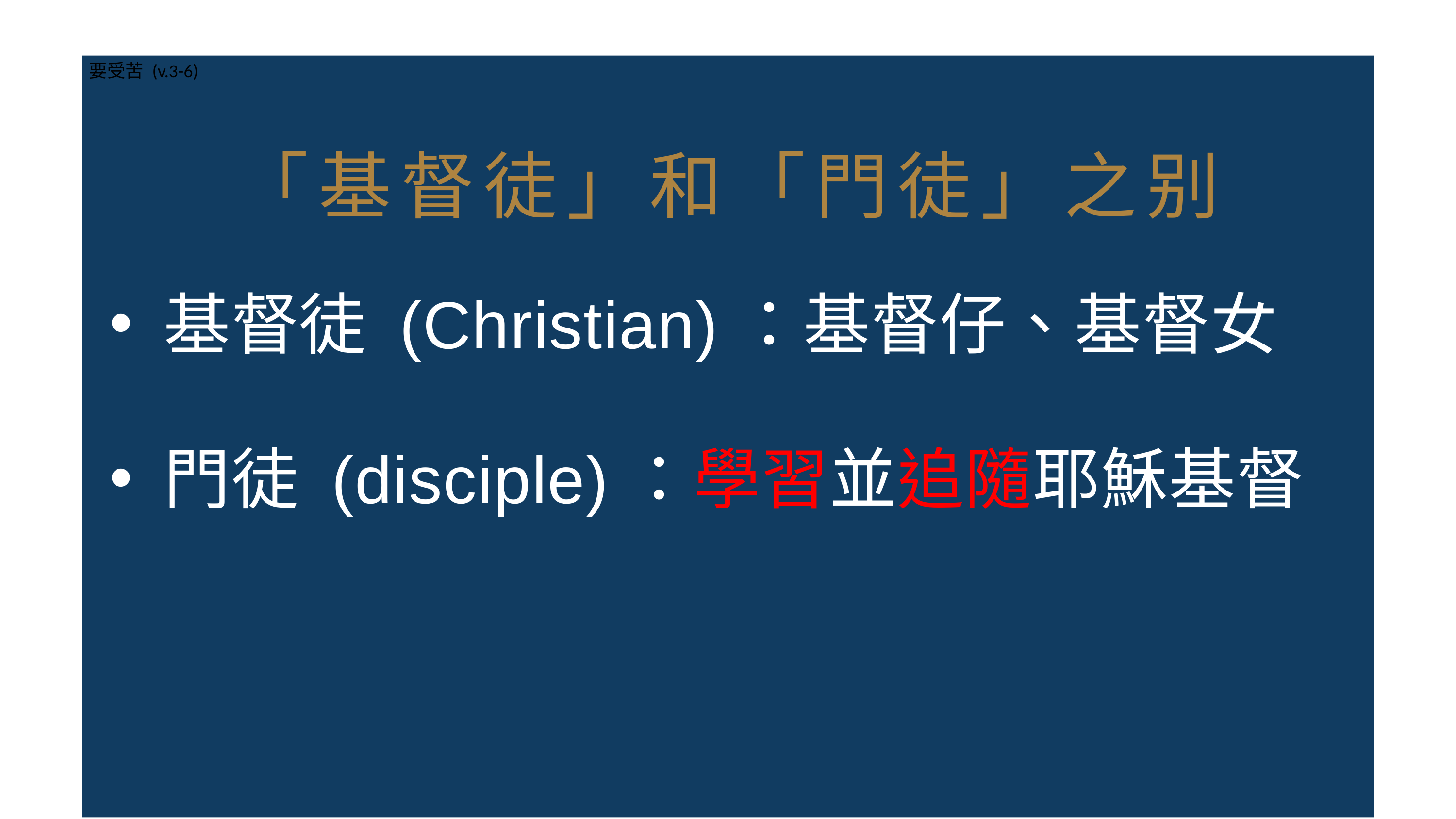

要受苦 (v.3-6)
「基督徒」和「門徒」之别
基督徒 (Christian)：基督仔、基督女
門徒 (disciple)：學習並追隨耶穌基督